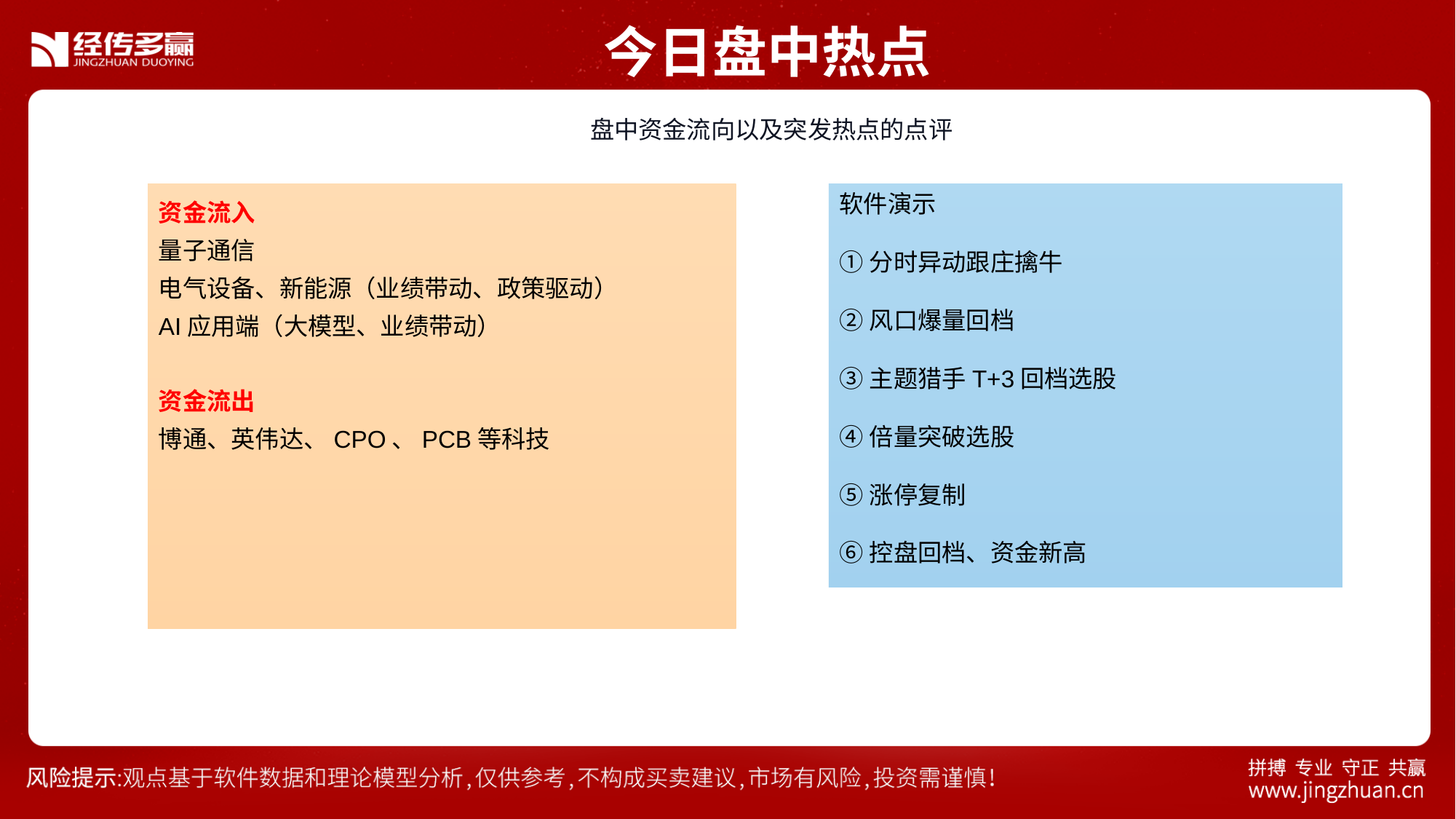

今日盘中热点
          盘中资金流向以及突发热点的点评

资金流入
量子通信
电气设备、新能源（业绩带动、政策驱动）
AI应用端（大模型、业绩带动）

资金流出
博通、英伟达、CPO、PCB等科技
软件演示

①分时异动跟庄擒牛

②风口爆量回档

③主题猎手T+3回档选股

④倍量突破选股

⑤涨停复制

⑥控盘回档、资金新高